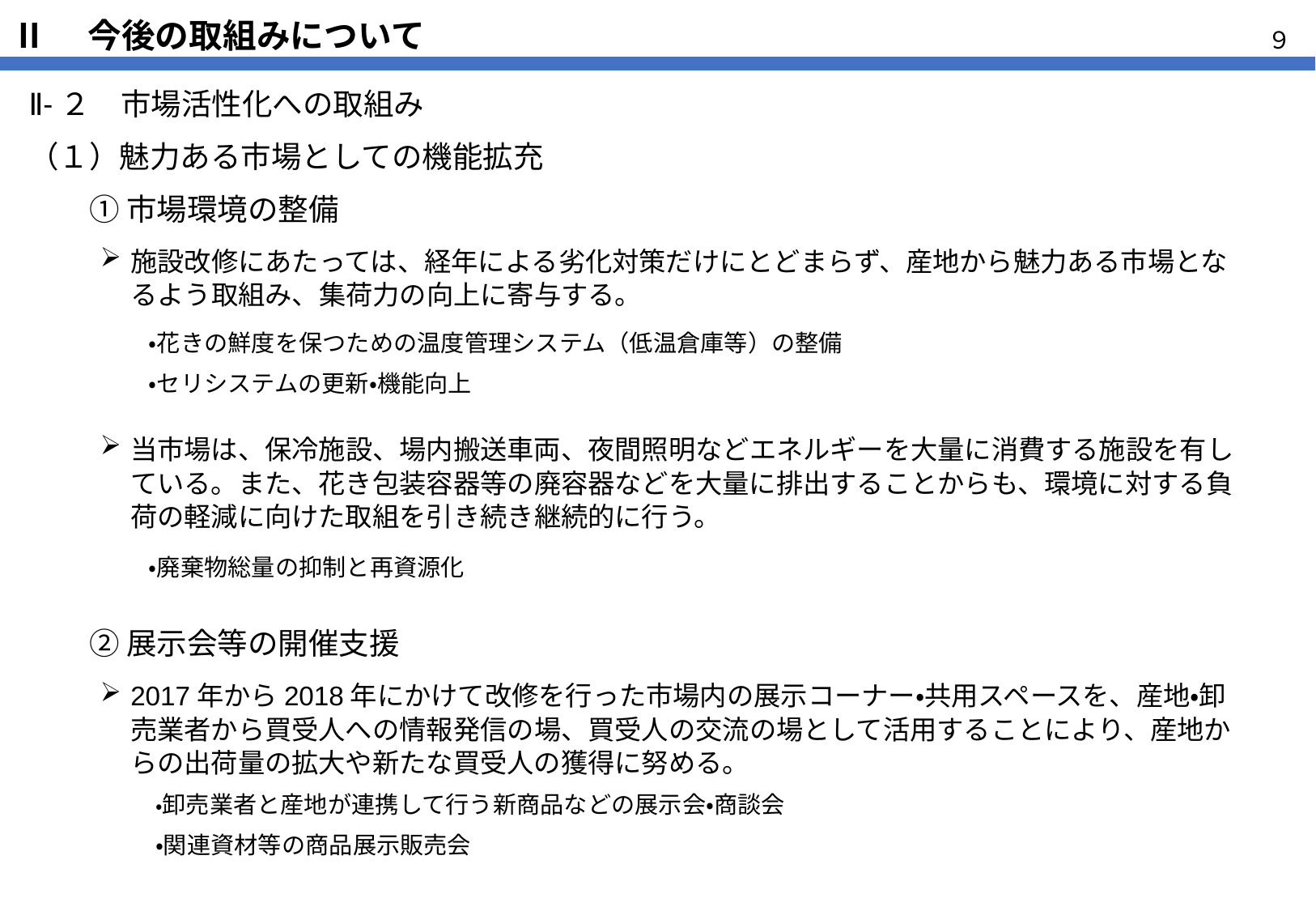

# Ⅱ　今後の取組みについて
９
Ⅱ-２　市場活性化への取組み
（１）魅力ある市場としての機能拡充
　　① 市場環境の整備
施設改修にあたっては、経年による劣化対策だけにとどまらず、産地から魅力ある市場となるよう取組み、集荷力の向上に寄与する。

・花きの鮮度を保つための温度管理システム（低温倉庫等）の整備
・セリシステムの更新・機能向上
当市場は、保冷施設、場内搬送車両、夜間照明などエネルギーを大量に消費する施設を有している。また、花き包装容器等の廃容器などを大量に排出することからも、環境に対する負荷の軽減に向けた取組を引き続き継続的に行う。
・廃棄物総量の抑制と再資源化
　　② 展示会等の開催支援
2017年から2018年にかけて改修を行った市場内の展示コーナー・共用スペースを、産地・卸売業者から買受人への情報発信の場、買受人の交流の場として活用することにより、産地からの出荷量の拡大や新たな買受人の獲得に努める。
・卸売業者と産地が連携して行う新商品などの展示会・商談会
・関連資材等の商品展示販売会